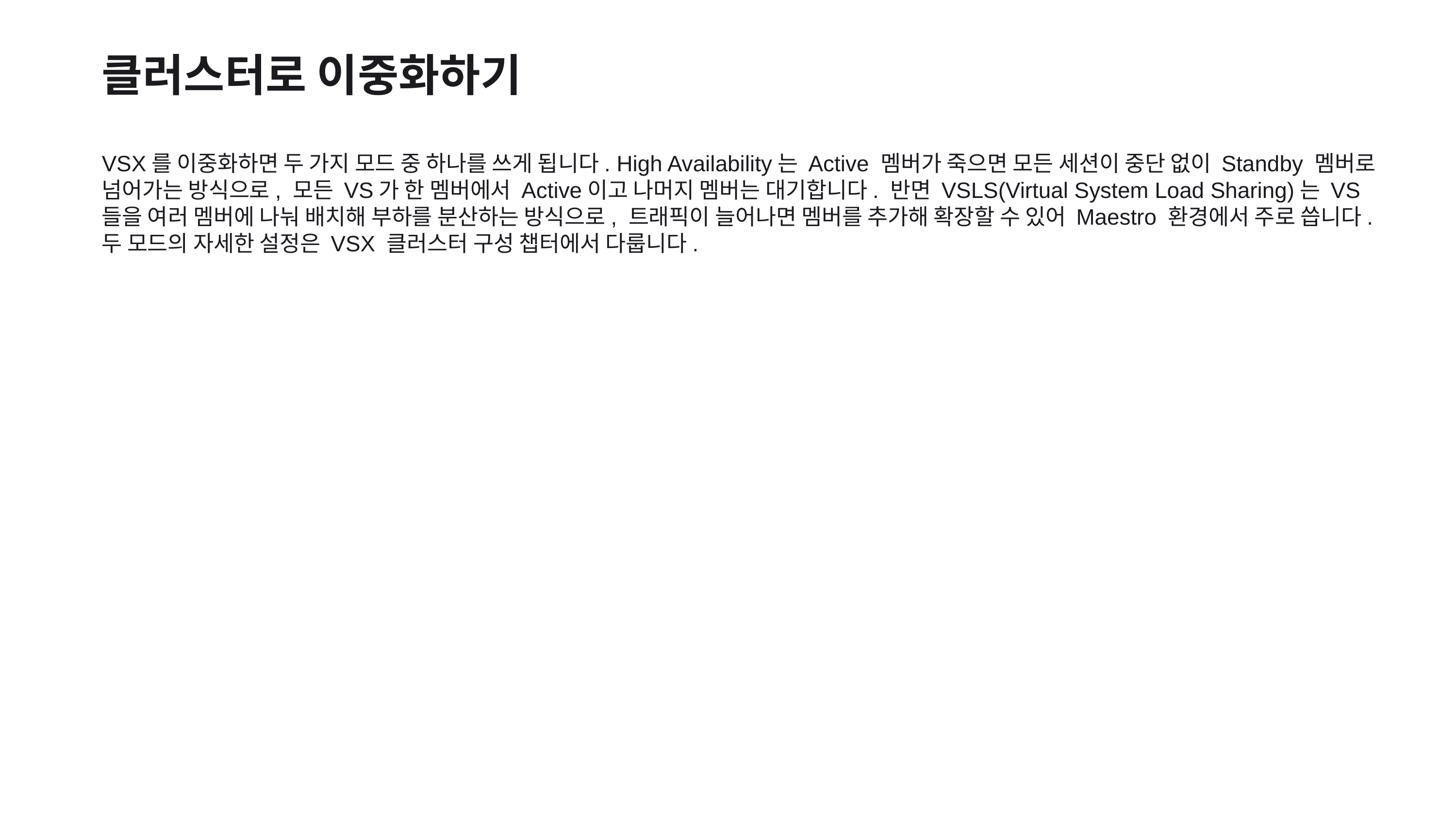

클러스터로 이중화하기
VSX를 이중화하면 두 가지 모드 중 하나를 쓰게 됩니다. High Availability는 Active 멤버가 죽으면 모든 세션이 중단 없이 Standby 멤버로 넘어가는 방식으로, 모든 VS가 한 멤버에서 Active이고 나머지 멤버는 대기합니다. 반면 VSLS(Virtual System Load Sharing)는 VS들을 여러 멤버에 나눠 배치해 부하를 분산하는 방식으로, 트래픽이 늘어나면 멤버를 추가해 확장할 수 있어 Maestro 환경에서 주로 씁니다. 두 모드의 자세한 설정은 VSX 클러스터 구성 챕터에서 다룹니다.